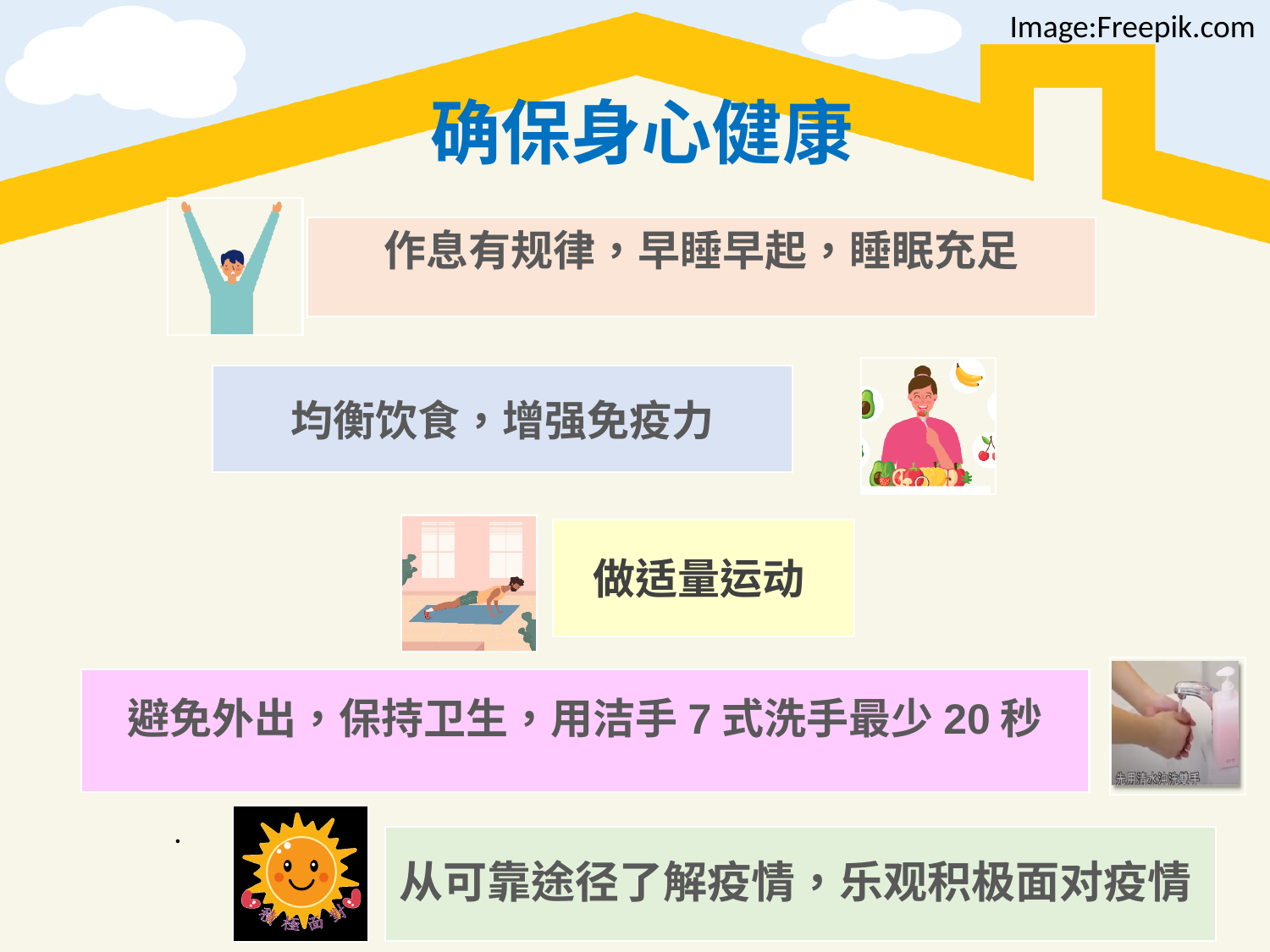

Image:Freepik.com
确保身心健康
作息有规律，早睡早起，睡眠充足

均衡饮食，增强免疫力
做适量运动
避免外出，保持卫生，用洁手7式洗手最少20秒

从可靠途径了解疫情，乐观积极面对疫情
.